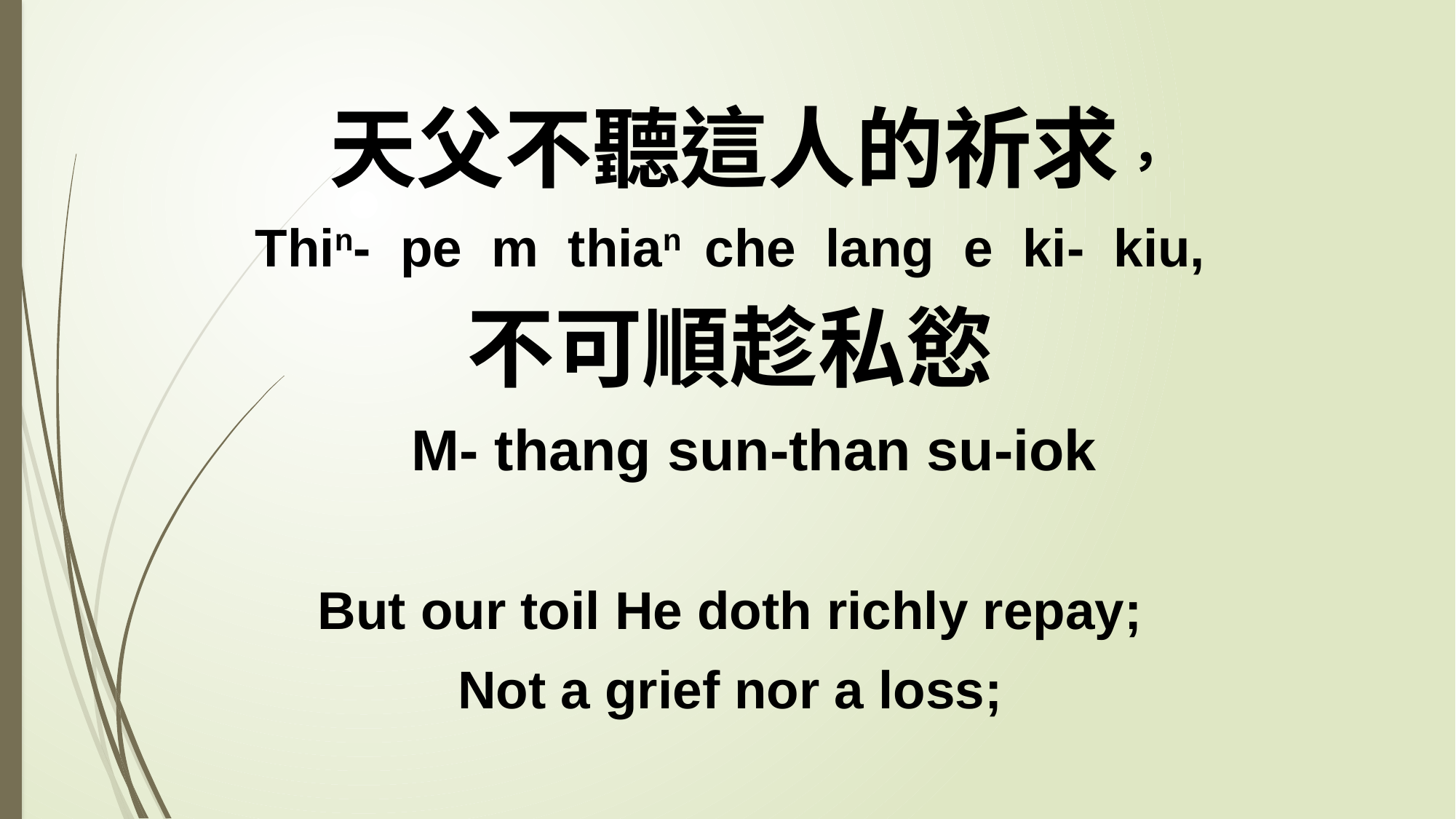

天父不聽這人的祈求，
Thin-  pe  m  thian  che  lang  e  ki-  kiu,
不可順趁私慾
   M- thang sun-than su-iok

But our toil He doth richly repay;
Not a grief nor a loss;